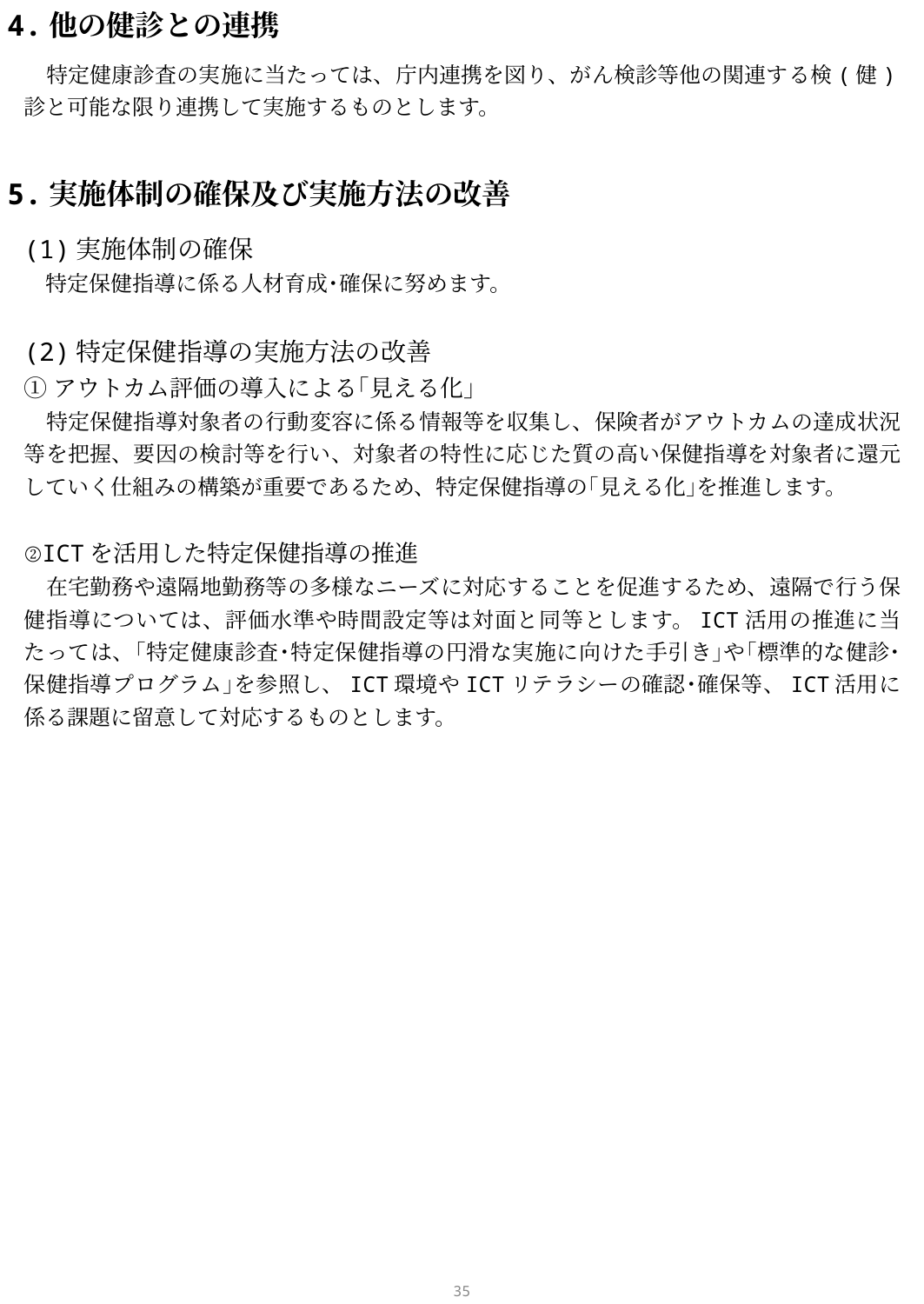

4.他の健診との連携
　特定健康診査の実施に当たっては、庁内連携を図り、がん検診等他の関連する検(健)診と可能な限り連携して実施するものとします。
5.実施体制の確保及び実施方法の改善
(1)実施体制の確保
　特定保健指導に係る人材育成･確保に努めます。

(2)特定保健指導の実施方法の改善
①アウトカム評価の導入による｢見える化｣
　特定保健指導対象者の行動変容に係る情報等を収集し、保険者がアウトカムの達成状況等を把握、要因の検討等を行い、対象者の特性に応じた質の高い保健指導を対象者に還元していく仕組みの構築が重要であるため、特定保健指導の｢見える化｣を推進します。

②ICTを活用した特定保健指導の推進
　在宅勤務や遠隔地勤務等の多様なニーズに対応することを促進するため、遠隔で行う保健指導については、評価水準や時間設定等は対面と同等とします。ICT活用の推進に当たっては、｢特定健康診査･特定保健指導の円滑な実施に向けた手引き｣や｢標準的な健診･保健指導プログラム｣を参照し、ICT環境やICTリテラシーの確認･確保等、ICT活用に係る課題に留意して対応するものとします。
35